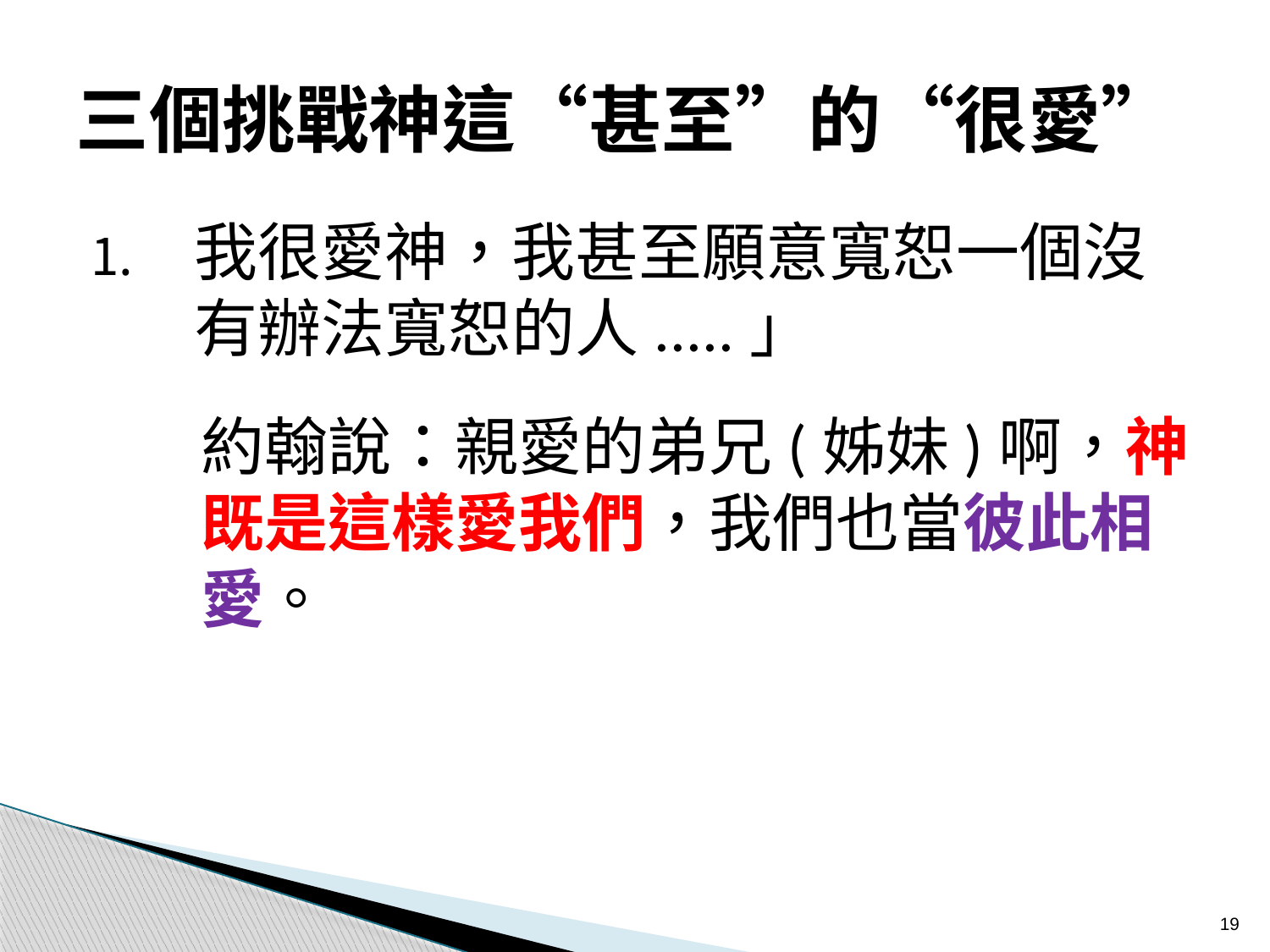

# 三個挑戰神這“甚至”的“很愛”
我很愛神，我甚至願意寬恕一個沒有辦法寬恕的人.....」
	約翰說：親愛的弟兄(姊妹)啊，神既是這樣愛我們，我們也當彼此相愛。
19